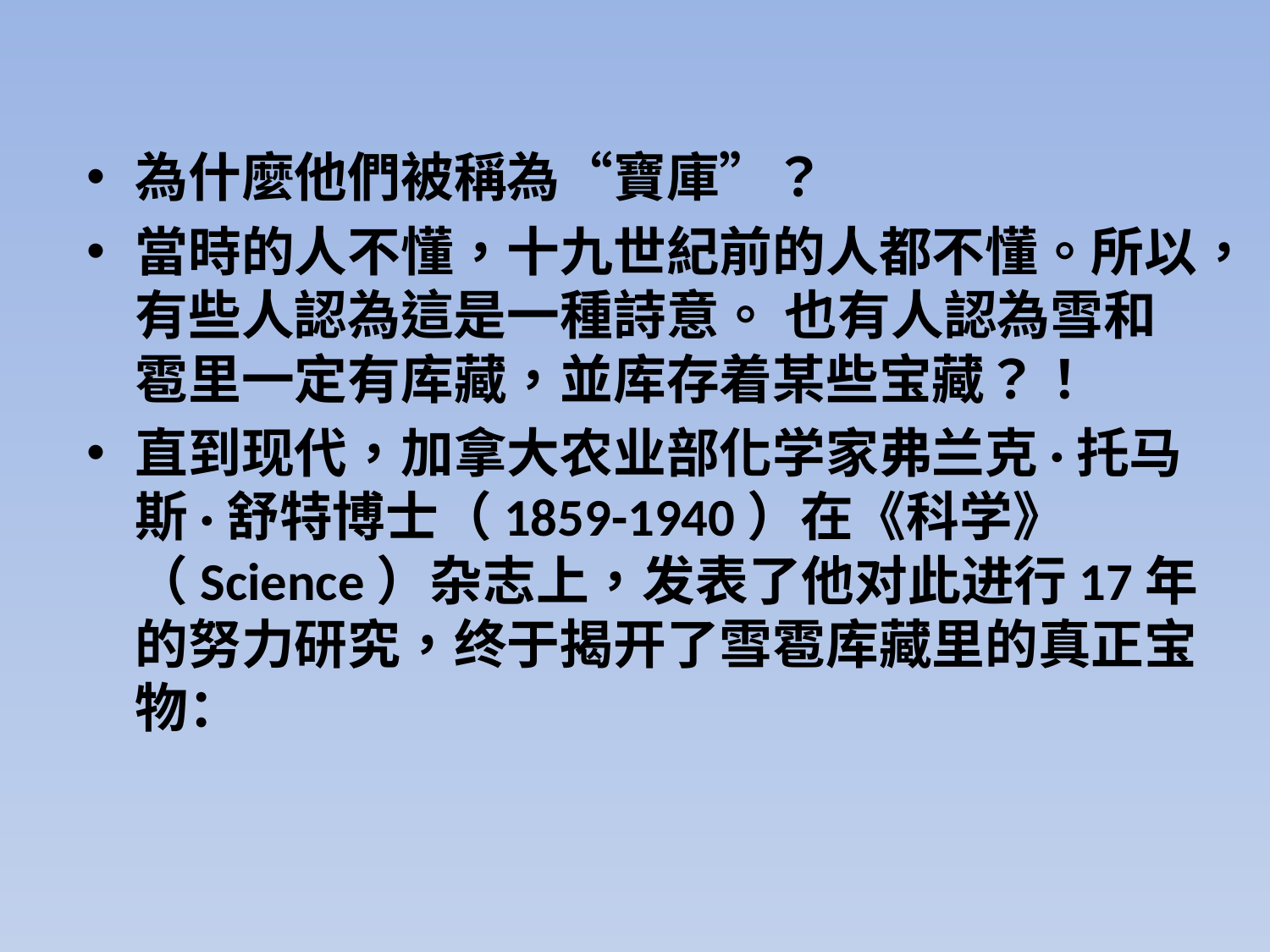

為什麼他們被稱為“寶庫”？
當時的人不懂，十九世紀前的人都不懂。所以，有些人認為這是一種詩意。 也有人認為雪和雹里一定有库藏，並库存着某些宝藏？！
直到现代，加拿大农业部化学家弗兰克·托马斯·舒特博士（1859-1940）在《科学》（Science）杂志上，发表了他对此进行17年的努力研究，终于揭开了雪雹库藏里的真正宝物：